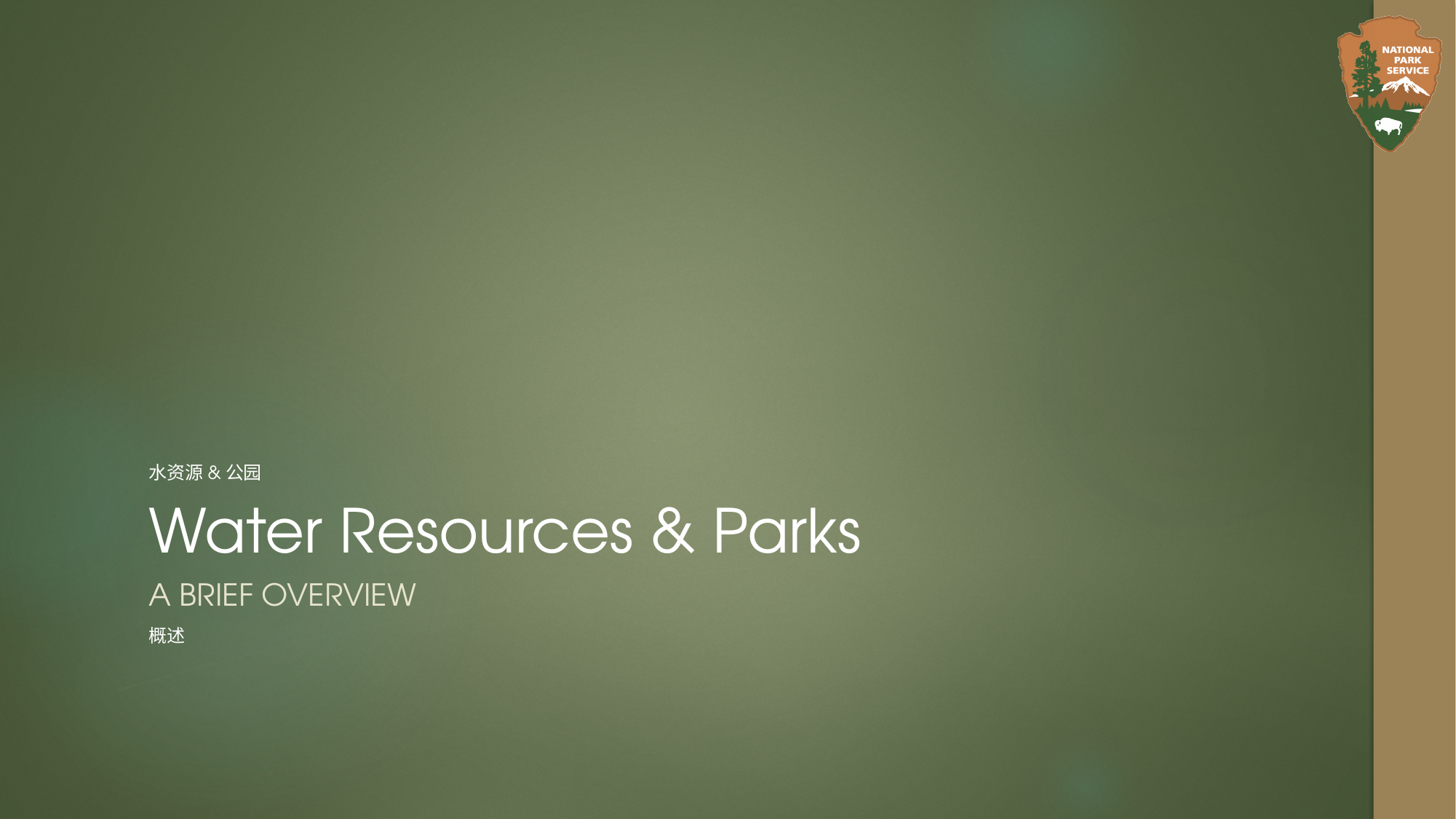

# Water Resources & Parks
水资源&公园
A Brief overview
概述